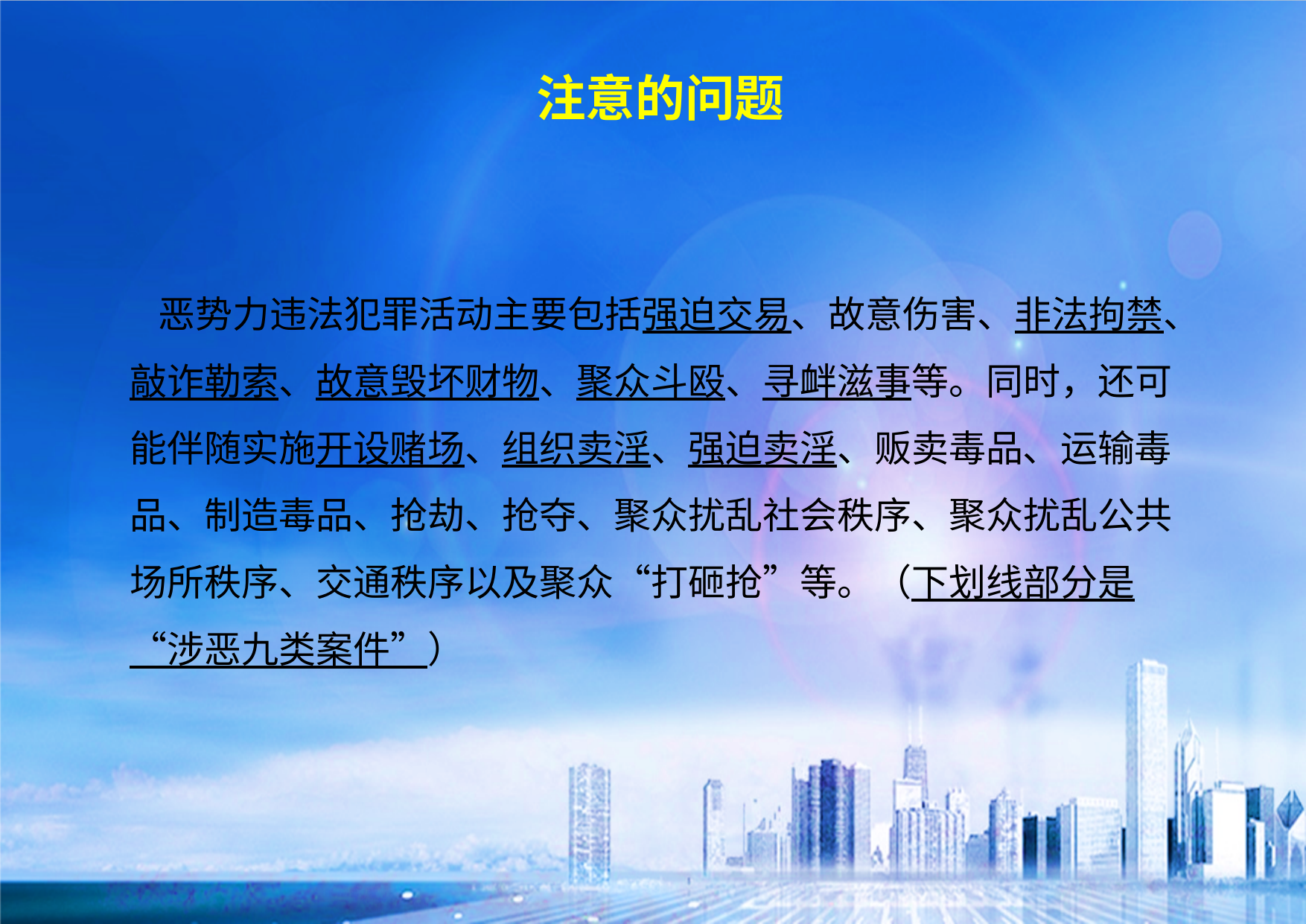

# 注意的问题
      恶势力违法犯罪活动主要包括强迫交易、故意伤害、非法拘禁、敲诈勒索、故意毁坏财物、聚众斗殴、寻衅滋事等。同时，还可能伴随实施开设赌场、组织卖淫、强迫卖淫、贩卖毒品、运输毒品、制造毒品、抢劫、抢夺、聚众扰乱社会秩序、聚众扰乱公共场所秩序、交通秩序以及聚众“打砸抢”等。（下划线部分是“涉恶九类案件”）